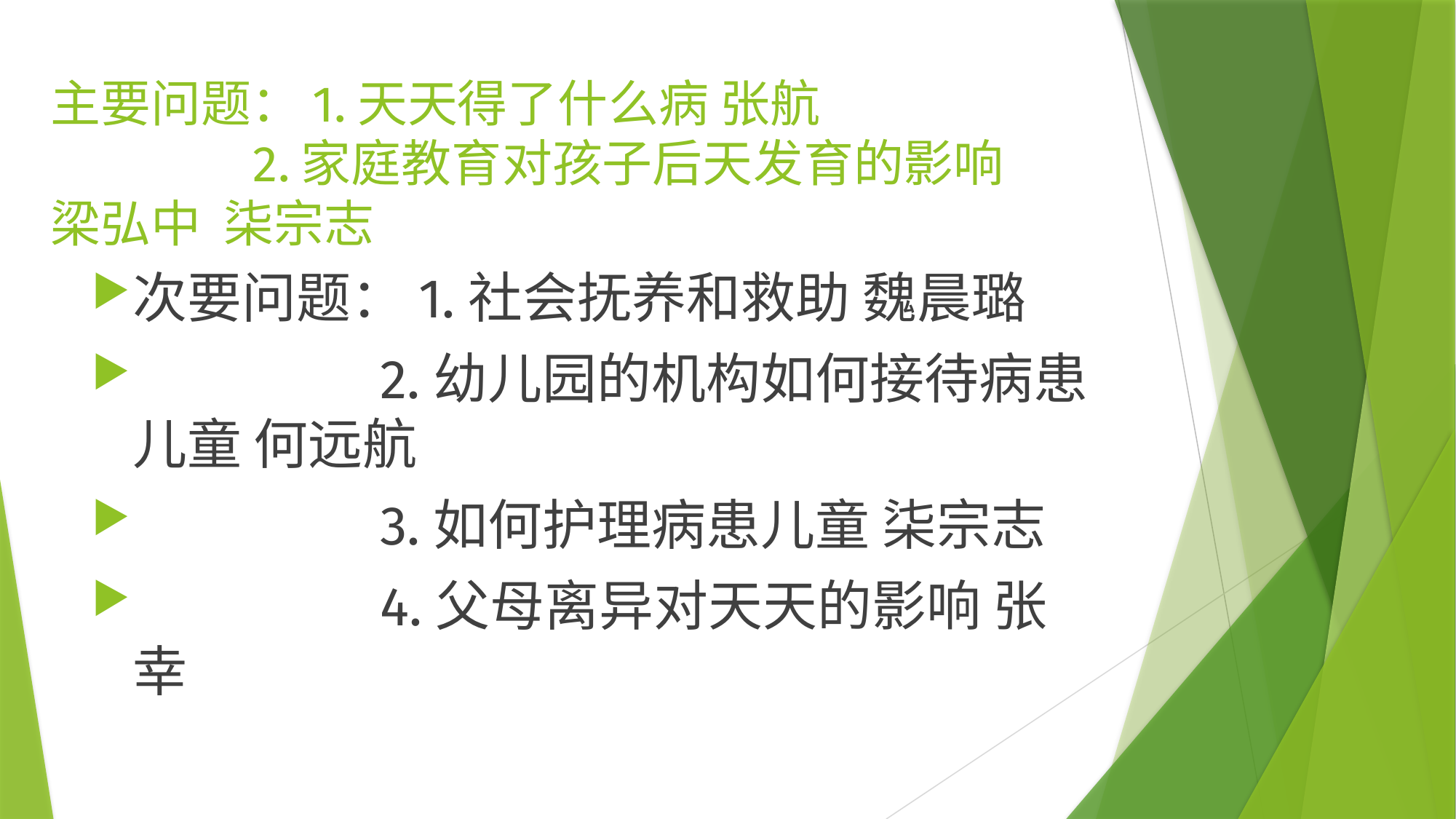

# 主要问题：1.天天得了什么病 张航 2.家庭教育对孩子后天发育的影响 梁弘中  柒宗志
次要问题：1.社会抚养和救助 魏晨璐
                 2.幼儿园的机构如何接待病患儿童 何远航
                 3.如何护理病患儿童 柒宗志
                 4.父母离异对天天的影响 张幸